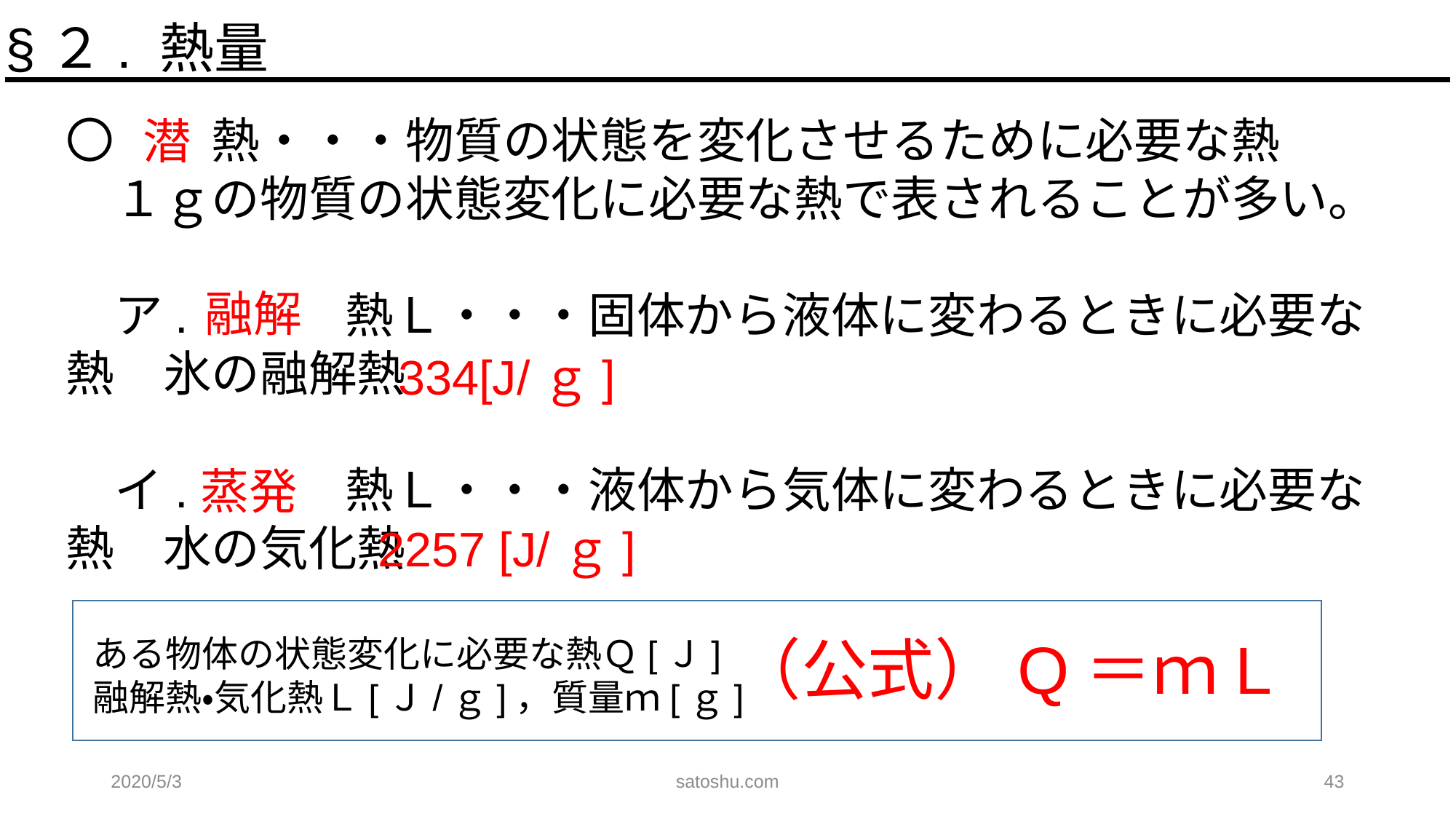

§２. 熱量
〇　　熱・・・物質の状態を変化させるために必要な熱
　１ｇの物質の状態変化に必要な熱で表されることが多い。

　ア.　　　熱Ｌ・・・固体から液体に変わるときに必要な熱　氷の融解熱

　イ.　　　熱Ｌ・・・液体から気体に変わるときに必要な熱　水の気化熱
潜
融解
334[J/ｇ]
蒸発
2257 [J/ｇ]

（公式）Q＝ｍL
ある物体の状態変化に必要な熱Ｑ[Ｊ]
融解熱・気化熱Ｌ[Ｊ/ｇ]，質量ｍ[ｇ]
2020/5/3
satoshu.com
43